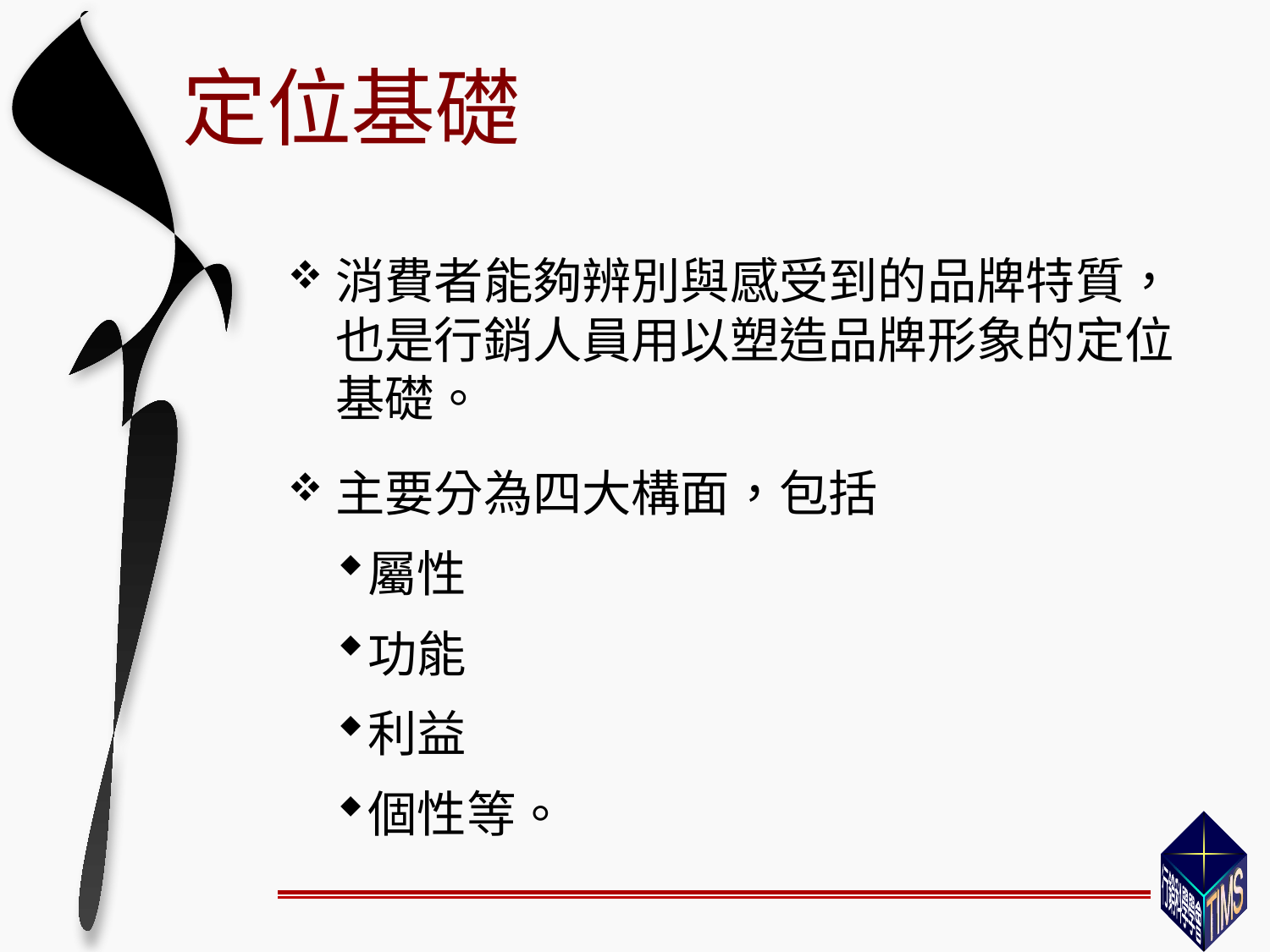

# 定位基礎
消費者能夠辨別與感受到的品牌特質，也是行銷人員用以塑造品牌形象的定位基礎。
主要分為四大構面，包括
屬性
功能
利益
個性等。